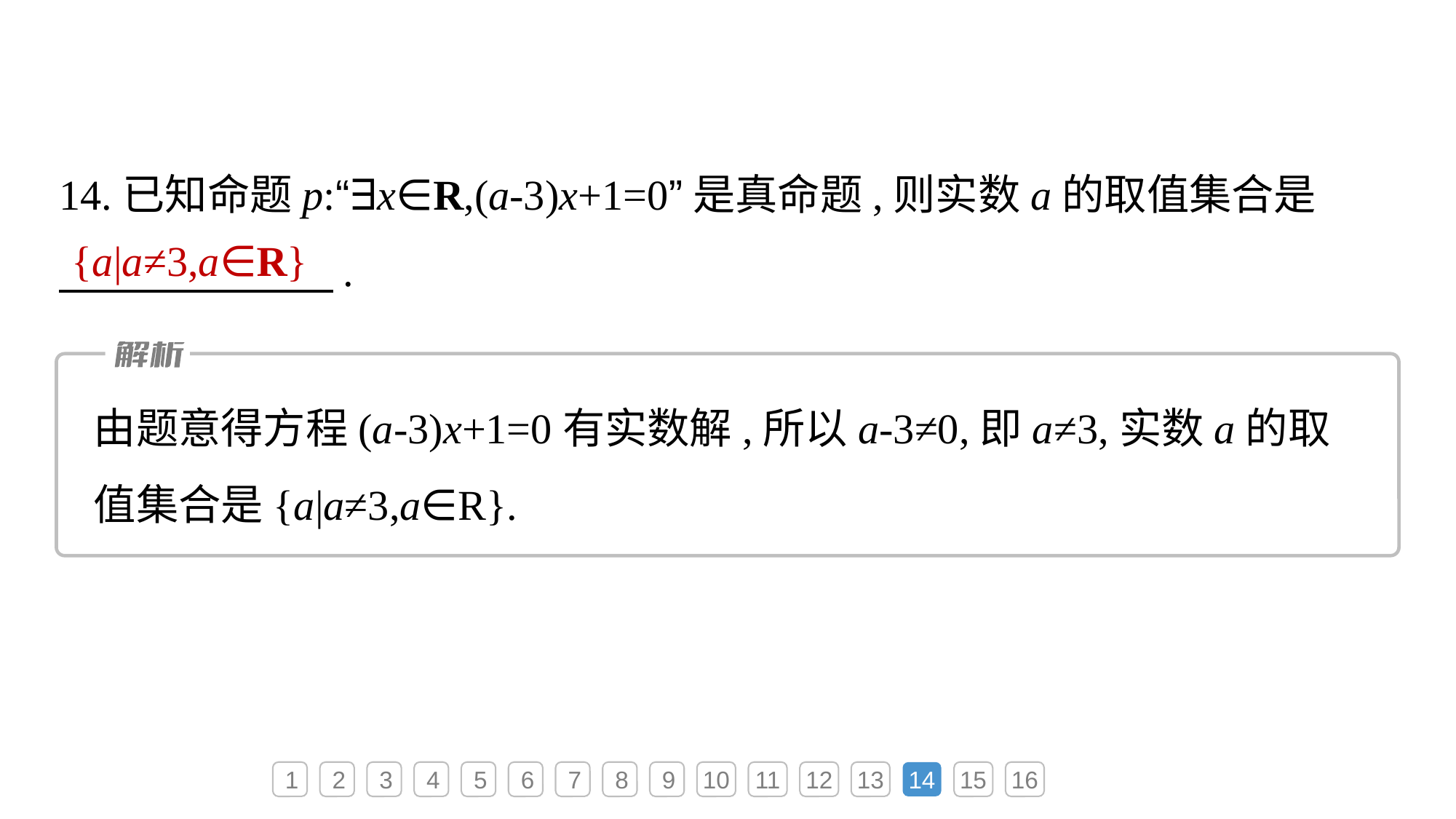

14.已知命题p:“∃x∈R,(a-3)x+1=0”是真命题,则实数a的取值集合是
　　           　　.
{a|a≠3,a∈R}

由题意得方程(a-3)x+1=0有实数解,所以a-3≠0,即a≠3,实数a的取值集合是{a|a≠3,a∈R}.
1
2
3
4
5
6
7
8
9
10
11
12
13
14
15
16